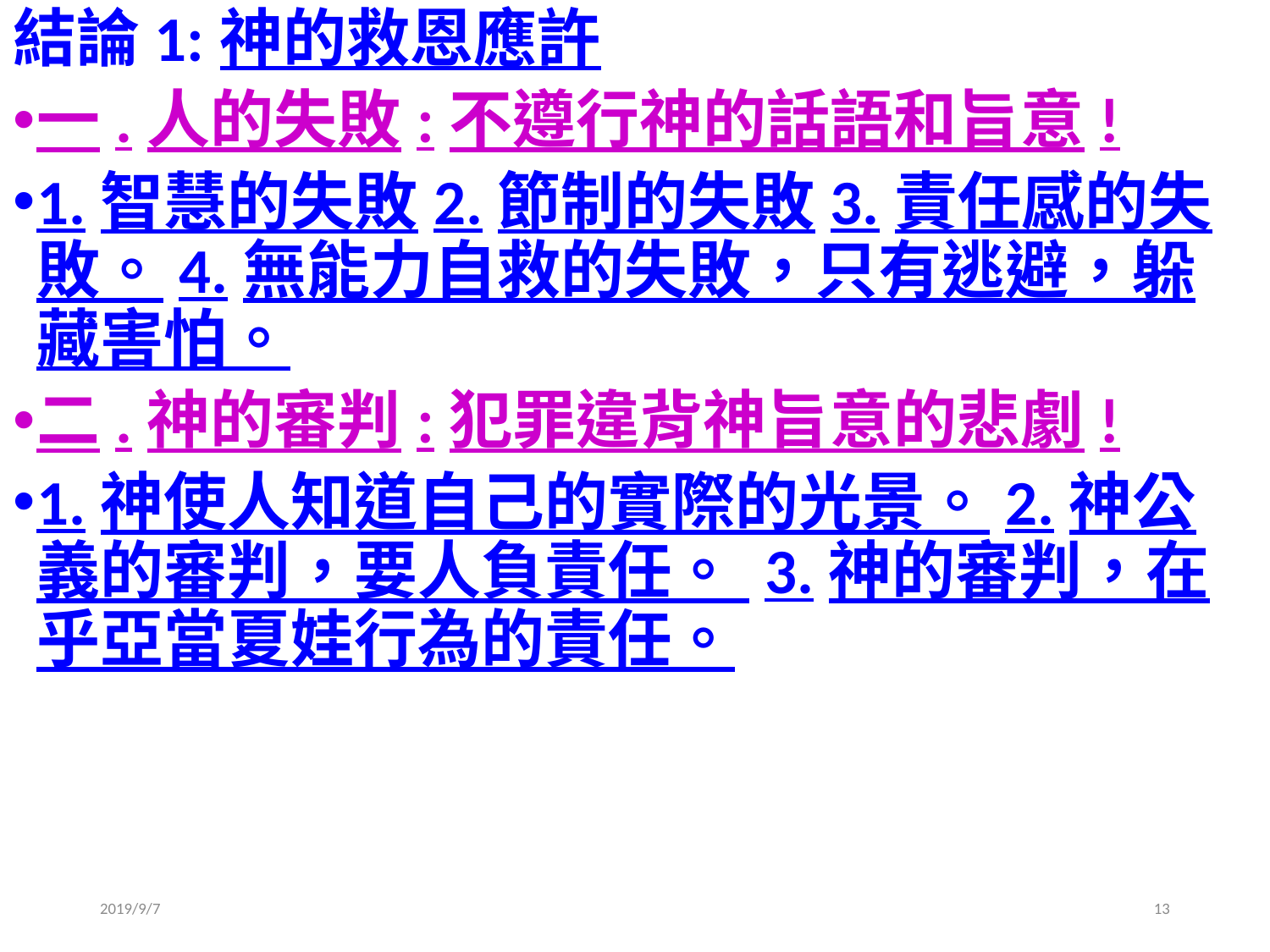

結論1:神的救恩應許
一.人的失敗:不遵行神的話語和旨意!
1.智慧的失敗2.節制的失敗3.責任感的失敗。4.無能力自救的失敗，只有逃避，躲藏害怕。
二.神的審判:犯罪違背神旨意的悲劇!
1.神使人知道自己的實際的光景。2.神公義的審判，要人負責任。 3.神的審判，在乎亞當夏娃行為的責任。

2019/9/7
13